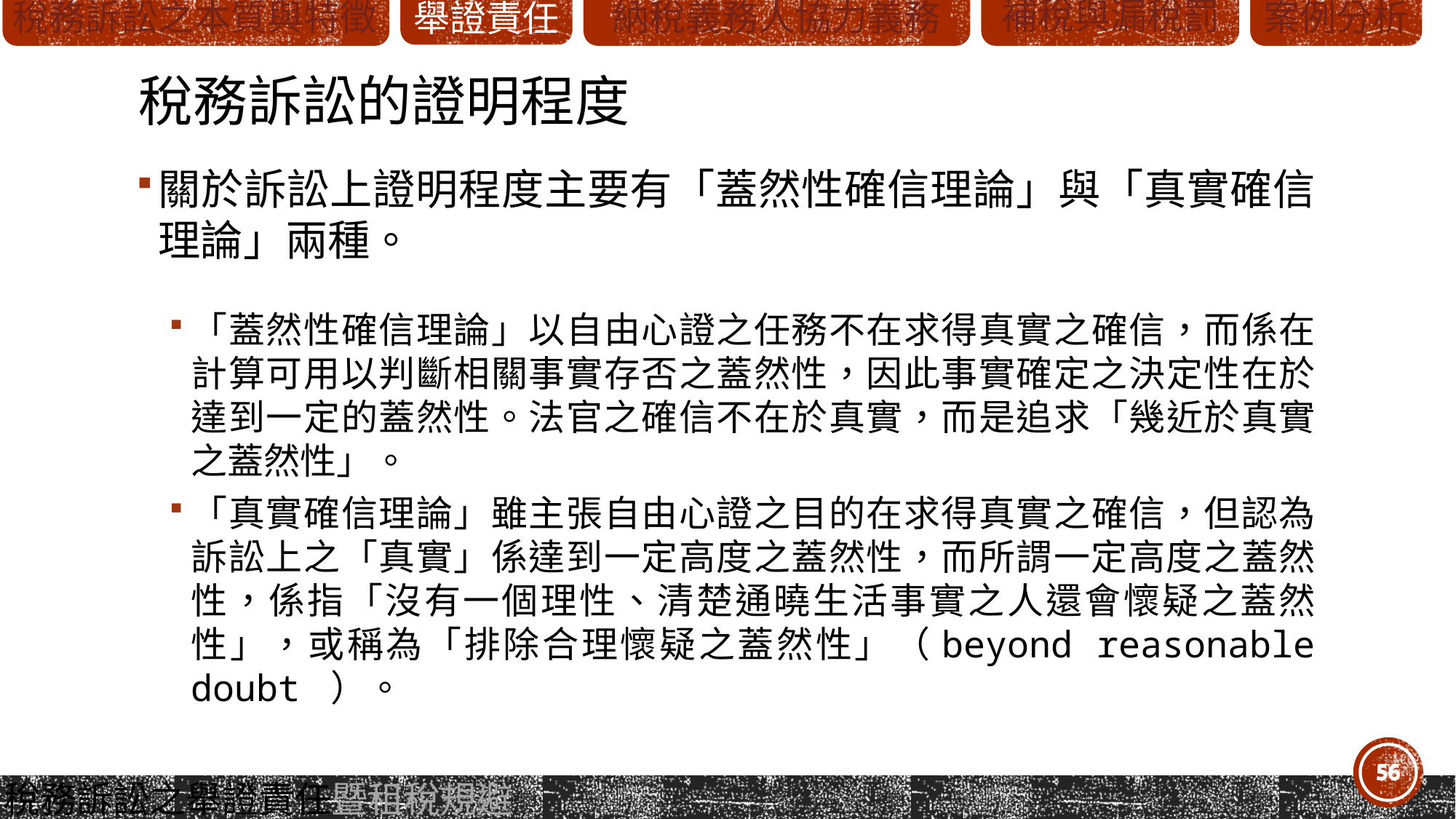

# 稅務訴訟的證明程度
關於訴訟上證明程度主要有「蓋然性確信理論」與「真實確信理論」兩種。

「蓋然性確信理論」以自由心證之任務不在求得真實之確信，而係在計算可用以判斷相關事實存否之蓋然性，因此事實確定之決定性在於達到一定的蓋然性。法官之確信不在於真實，而是追求「幾近於真實之蓋然性」。
「真實確信理論」雖主張自由心證之目的在求得真實之確信，但認為訴訟上之「真實」係達到一定高度之蓋然性，而所謂一定高度之蓋然性，係指「沒有一個理性、清楚通曉生活事實之人還會懷疑之蓋然性」，或稱為「排除合理懷疑之蓋然性」（beyond reasonable doubt ）。
56